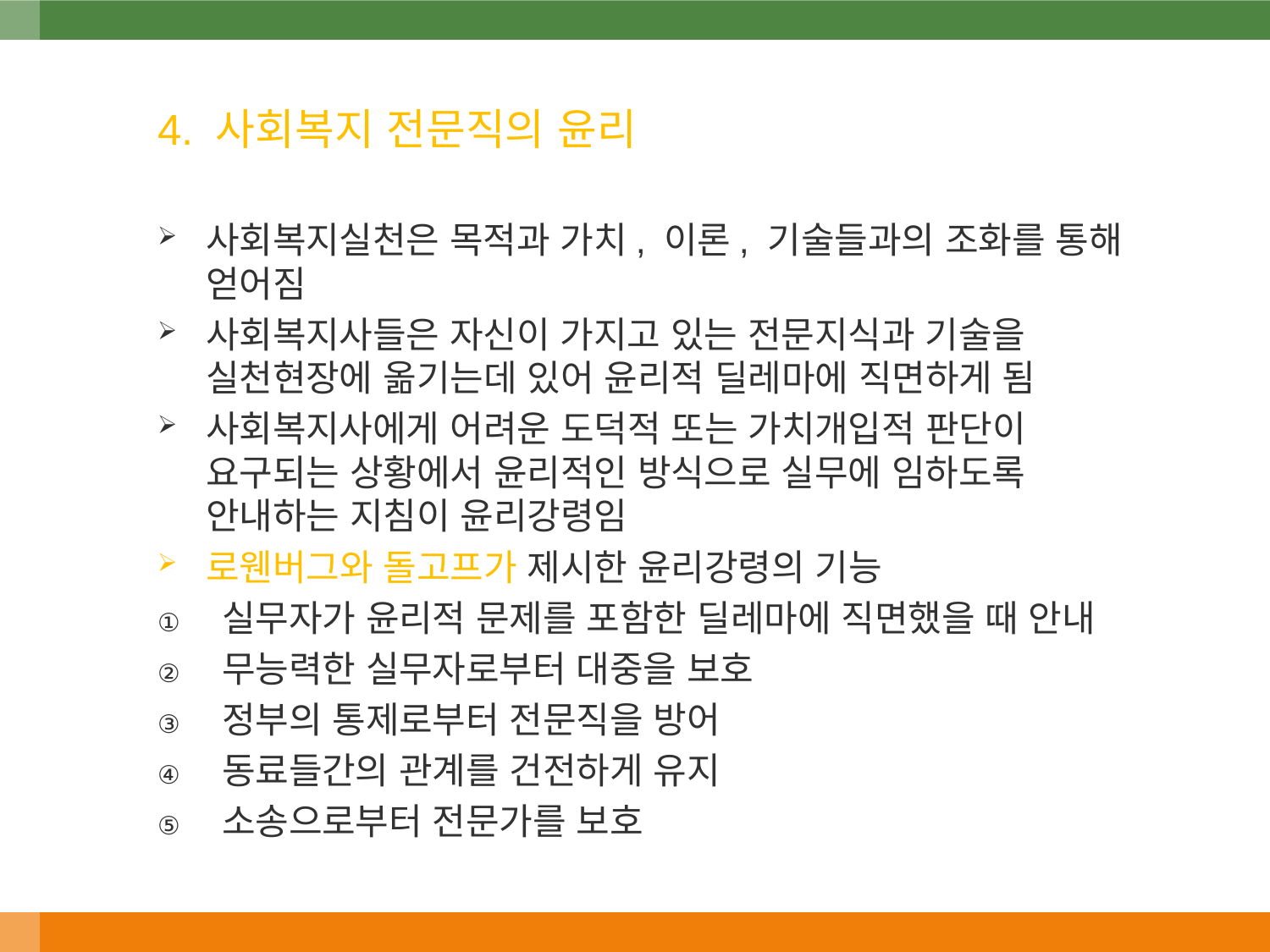

4. 사회복지 전문직의 윤리

사회복지실천은 목적과 가치, 이론, 기술들과의 조화를 통해 얻어짐
사회복지사들은 자신이 가지고 있는 전문지식과 기술을 실천현장에 옮기는데 있어 윤리적 딜레마에 직면하게 됨
사회복지사에게 어려운 도덕적 또는 가치개입적 판단이 요구되는 상황에서 윤리적인 방식으로 실무에 임하도록 안내하는 지침이 윤리강령임
로웬버그와 돌고프가 제시한 윤리강령의 기능
실무자가 윤리적 문제를 포함한 딜레마에 직면했을 때 안내
무능력한 실무자로부터 대중을 보호
정부의 통제로부터 전문직을 방어
동료들간의 관계를 건전하게 유지
소송으로부터 전문가를 보호